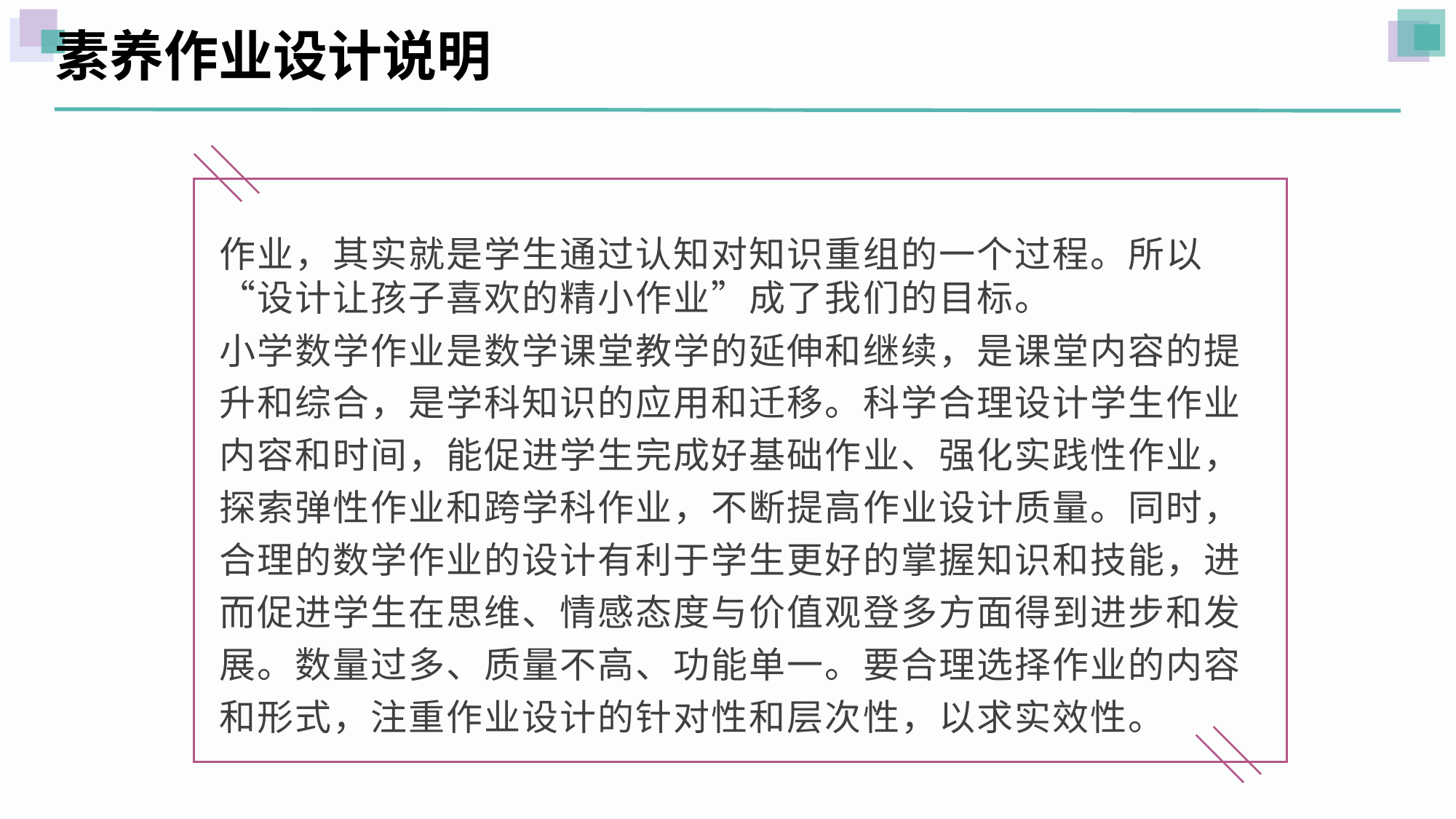

素养作业设计说明

作业，其实就是学生通过认知对知识重组的一个过程。所以“设计让孩子喜欢的精小作业”成了我们的目标。
小学数学作业是数学课堂教学的延伸和继续，是课堂内容的提升和综合，是学科知识的应用和迁移。科学合理设计学生作业内容和时间，能促进学生完成好基础作业、强化实践性作业，探索弹性作业和跨学科作业，不断提高作业设计质量。同时，合理的数学作业的设计有利于学生更好的掌握知识和技能，进而促进学生在思维、情感态度与价值观登多方面得到进步和发展。数量过多、质量不高、功能单一。要合理选择作业的内容和形式，注重作业设计的针对性和层次性，以求实效性。